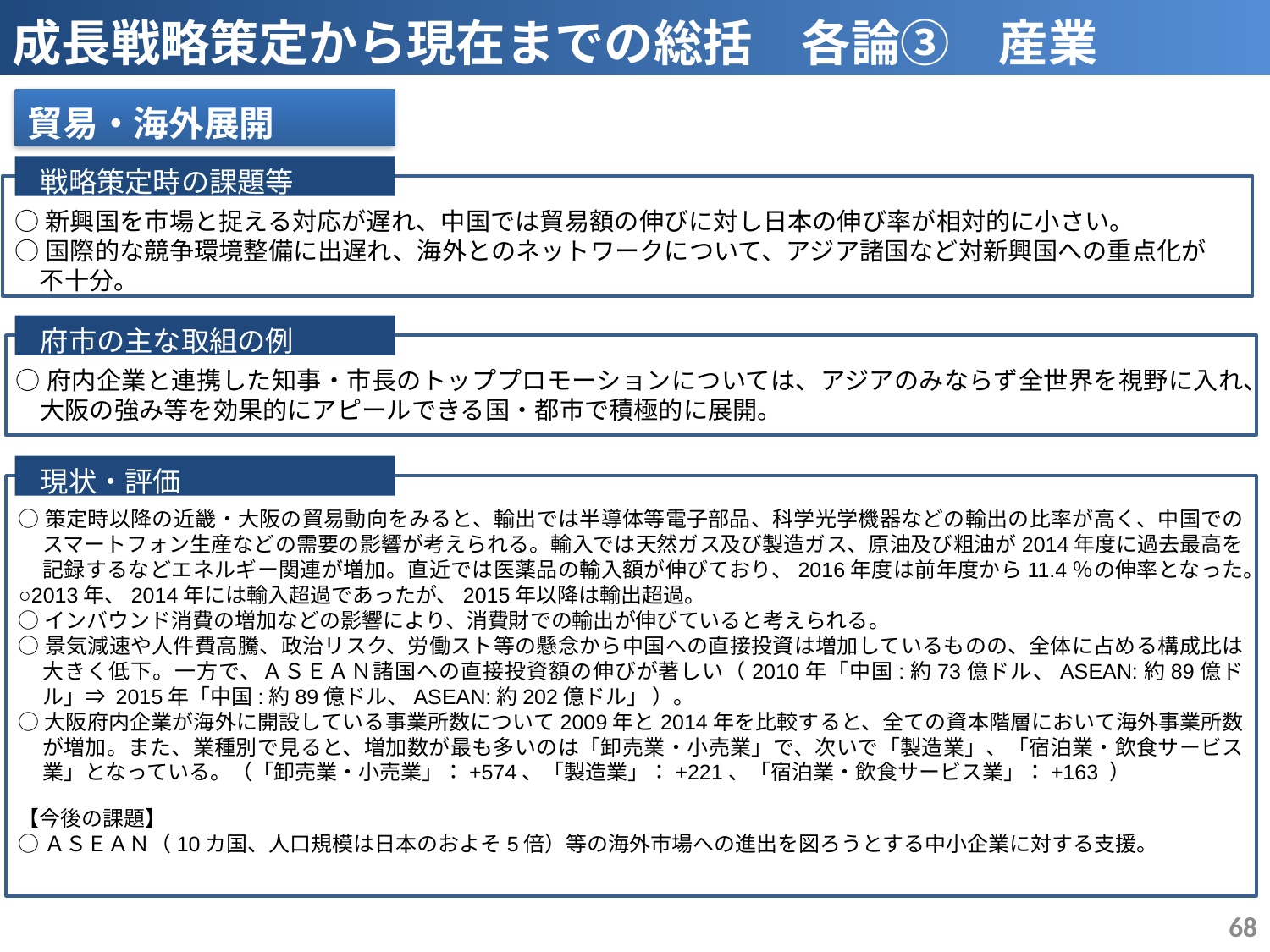

成長戦略策定から現在までの総括　各論③　産業
貿易・海外展開
 戦略策定時の課題等
○新興国を市場と捉える対応が遅れ、中国では貿易額の伸びに対し日本の伸び率が相対的に小さい。
○国際的な競争環境整備に出遅れ、海外とのネットワークについて、アジア諸国など対新興国への重点化が
　不十分。
 府市の主な取組の例
○府内企業と連携した知事・市長のトッププロモーションについては、アジアのみならず全世界を視野に入れ、大阪の強み等を効果的にアピールできる国・都市で積極的に展開。
 現状・評価
○策定時以降の近畿・大阪の貿易動向をみると、輸出では半導体等電子部品、科学光学機器などの輸出の比率が高く、中国でのスマートフォン生産などの需要の影響が考えられる。輸入では天然ガス及び製造ガス、原油及び粗油が2014年度に過去最高を記録するなどエネルギー関連が増加。直近では医薬品の輸入額が伸びており、2016年度は前年度から11.4％の伸率となった。
○2013年、2014年には輸入超過であったが、2015年以降は輸出超過。
○インバウンド消費の増加などの影響により、消費財での輸出が伸びていると考えられる。
○景気減速や人件費高騰、政治リスク、労働スト等の懸念から中国への直接投資は増加しているものの、全体に占める構成比は大きく低下。一方で、ＡＳＥＡＮ諸国への直接投資額の伸びが著しい（2010年「中国:約73億ドル、ASEAN:約89億ドル」⇒ 2015年「中国:約89億ドル、ASEAN:約202億ドル」 ）。
○大阪府内企業が海外に開設している事業所数について2009年と2014年を比較すると、全ての資本階層において海外事業所数が増加。また、業種別で見ると、増加数が最も多いのは「卸売業・小売業」で、次いで「製造業」、「宿泊業・飲食サービス業」となっている。（「卸売業・小売業」：+574、「製造業」：+221、「宿泊業・飲食サービス業」：+163 ）
【今後の課題】
○ＡＳＥＡＮ（10カ国、人口規模は日本のおよそ5倍）等の海外市場への進出を図ろうとする中小企業に対する支援。
68